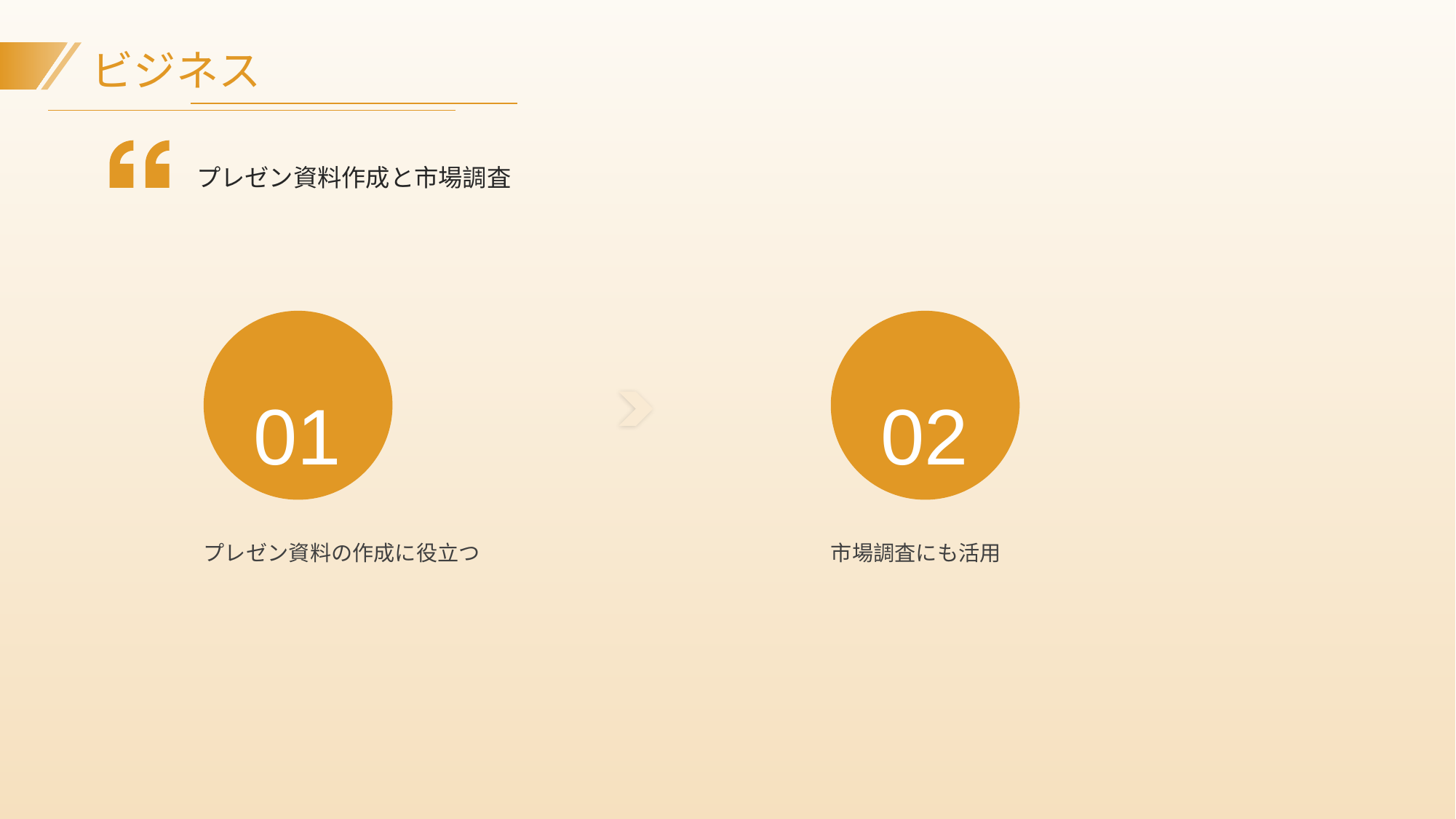

ビジネス

プレゼン資料作成と市場調査

01
02

プレゼン資料の作成に役立つ
市場調査にも活用